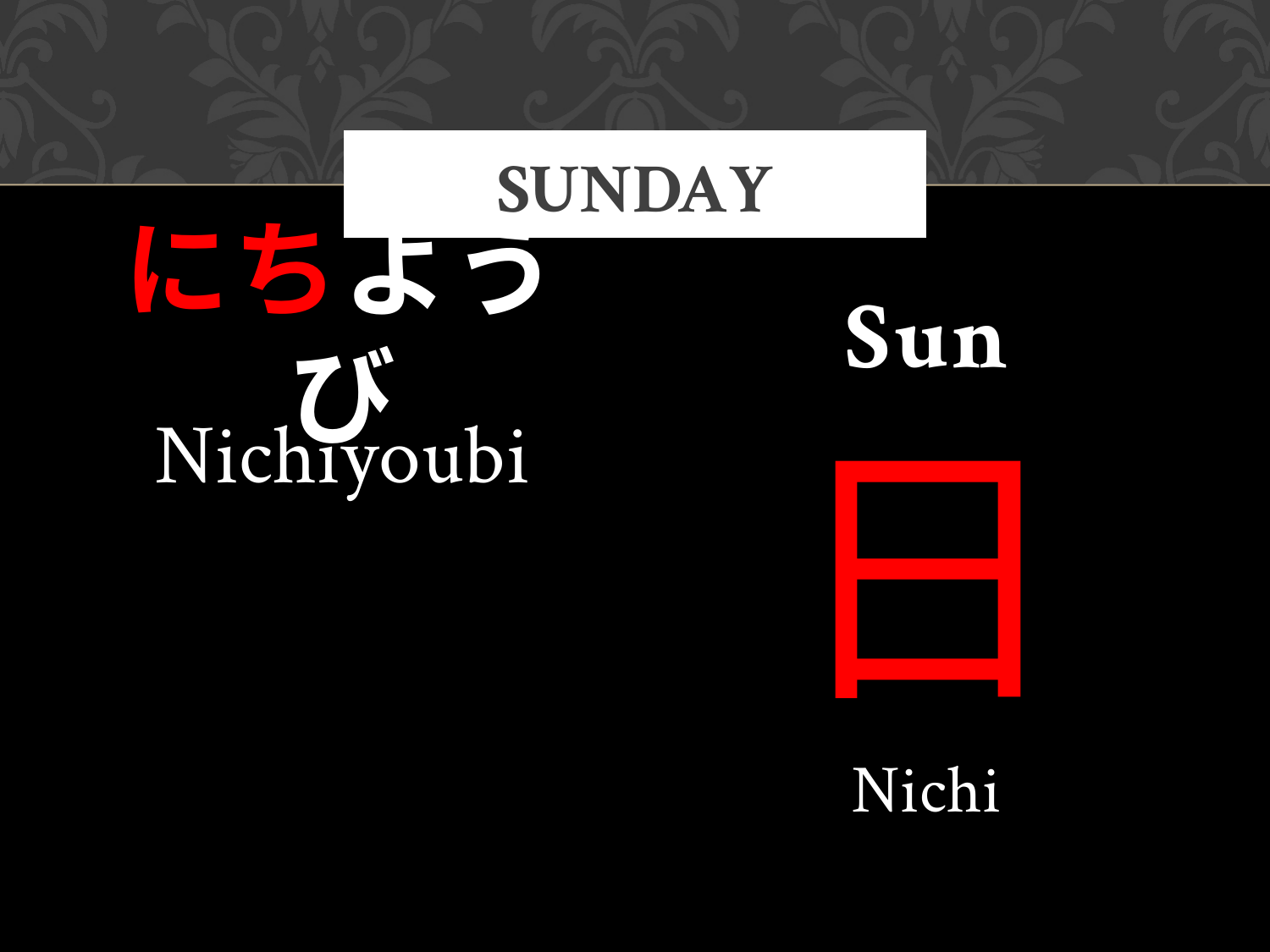

# Sunday
にちようび
Sun
日
Nichi
Nichiyoubi